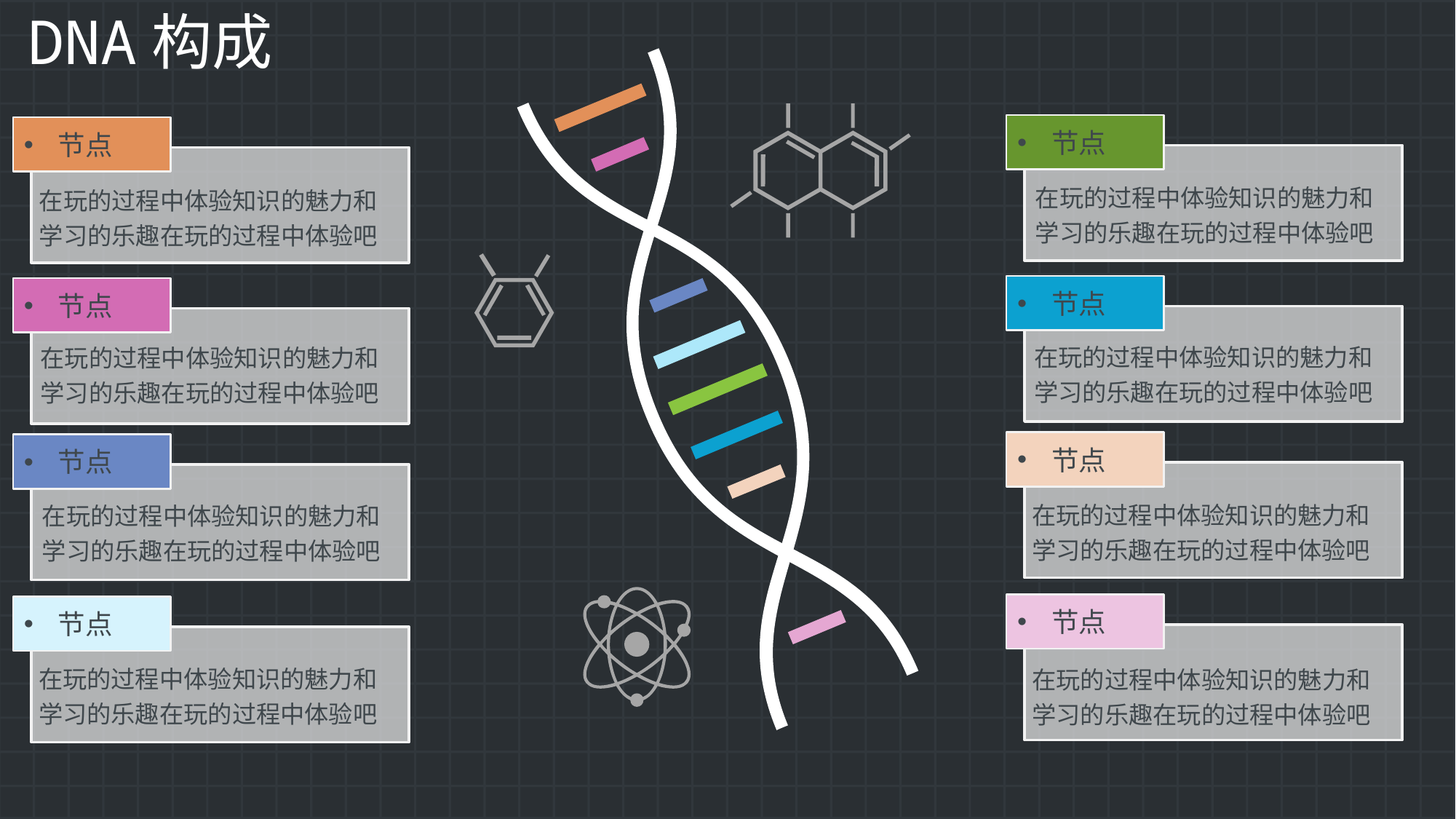

DNA构成

节点
节点

在玩的过程中体验知识的魅力和学习的乐趣在玩的过程中体验吧

在玩的过程中体验知识的魅力和学习的乐趣在玩的过程中体验吧

节点

节点

在玩的过程中体验知识的魅力和学习的乐趣在玩的过程中体验吧

在玩的过程中体验知识的魅力和学习的乐趣在玩的过程中体验吧

节点
节点

在玩的过程中体验知识的魅力和学习的乐趣在玩的过程中体验吧

在玩的过程中体验知识的魅力和学习的乐趣在玩的过程中体验吧

节点
节点

在玩的过程中体验知识的魅力和学习的乐趣在玩的过程中体验吧

在玩的过程中体验知识的魅力和学习的乐趣在玩的过程中体验吧